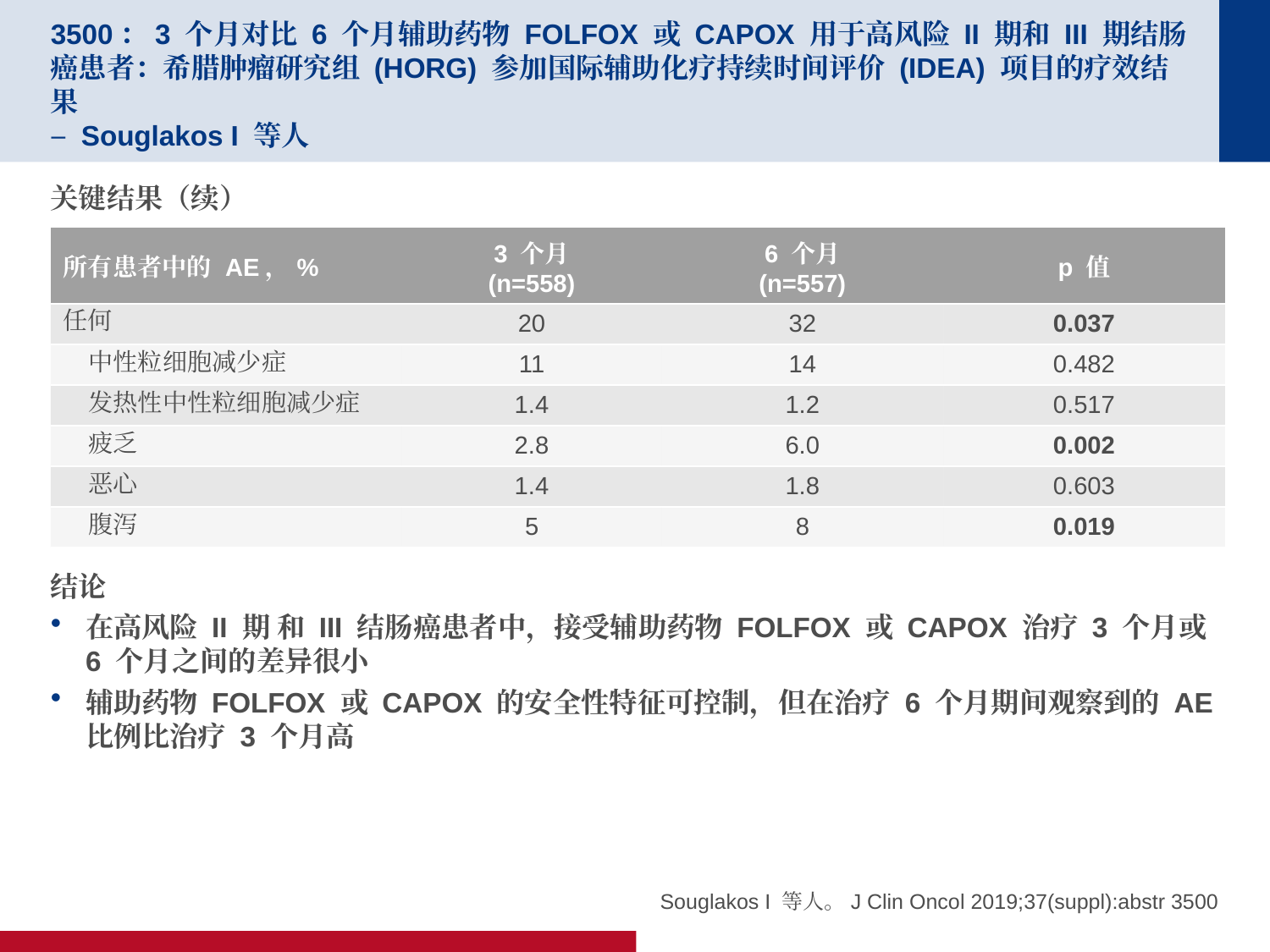

# 3500：3 个月对比 6 个月辅助药物 FOLFOX 或 CAPOX 用于高风险 II 期和 III 期结肠癌患者：希腊肿瘤研究组 (HORG) 参加国际辅助化疗持续时间评价 (IDEA) 项目的疗效结果 – Souglakos I 等人
关键结果（续）

结论
在高风险 II 期 和 III 结肠癌患者中，接受辅助药物 FOLFOX 或 CAPOX 治疗 3 个月或 6 个月之间的差异很小
辅助药物 FOLFOX 或 CAPOX 的安全性特征可控制，但在治疗 6 个月期间观察到的 AE 比例比治疗 3 个月高
| 所有患者中的 AE，% | 3 个月 (n=558) | 6 个月 (n=557) | p 值 |
| --- | --- | --- | --- |
| 任何 | 20 | 32 | 0.037 |
| 中性粒细胞减少症 | 11 | 14 | 0.482 |
| 发热性中性粒细胞减少症 | 1.4 | 1.2 | 0.517 |
| 疲乏 | 2.8 | 6.0 | 0.002 |
| 恶心 | 1.4 | 1.8 | 0.603 |
| 腹泻 | 5 | 8 | 0.019 |
Souglakos I 等人。J Clin Oncol 2019;37(suppl):abstr 3500